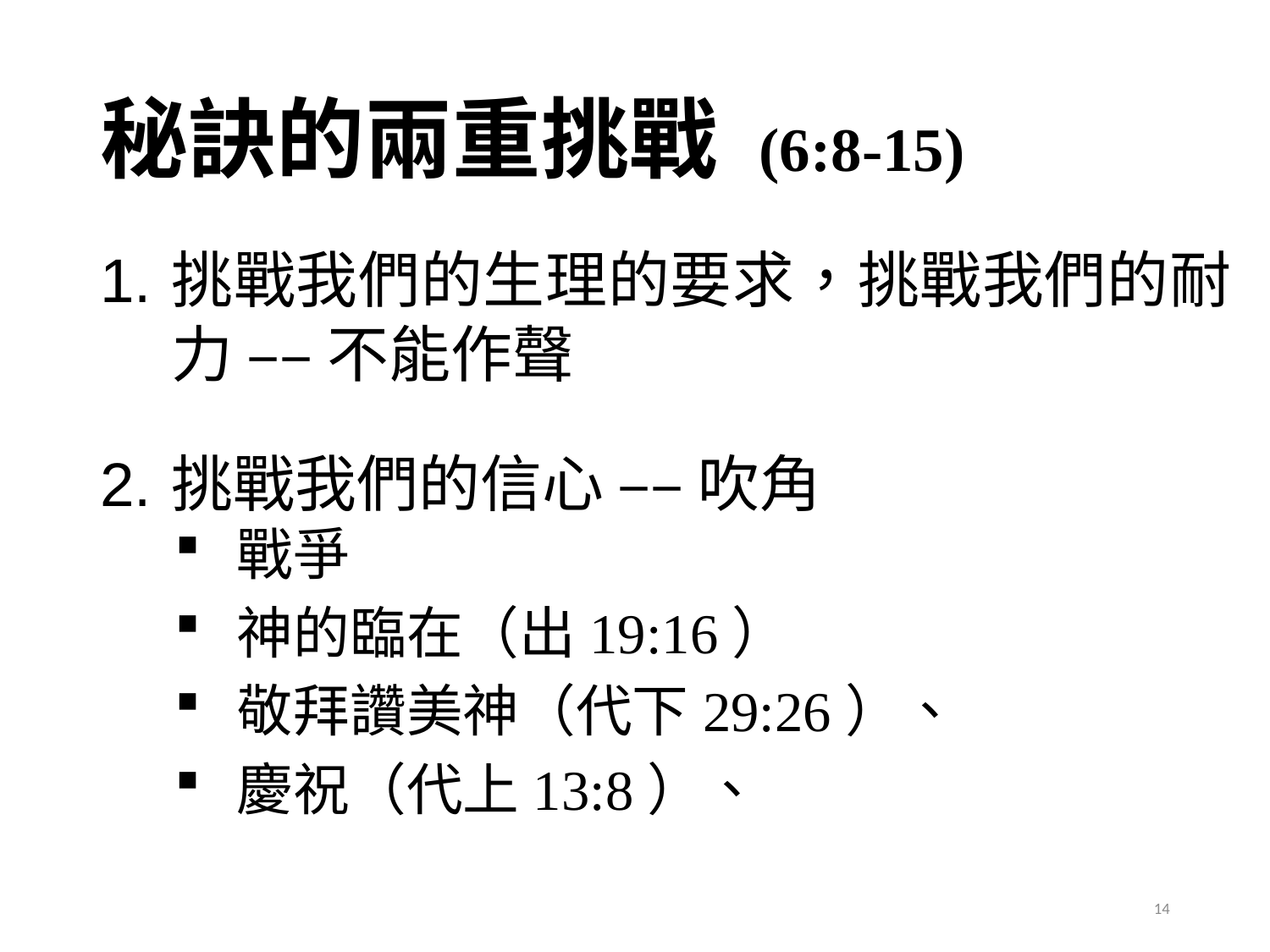

# 秘訣的兩重挑戰 (6:8-15)
挑戰我們的生理的要求，挑戰我們的耐力 –– 不能作聲
挑戰我們的信心 –– 吹角
戰爭
神的臨在（出19:16）
敬拜讚美神（代下29:26）、
慶祝（代上13:8）、
14